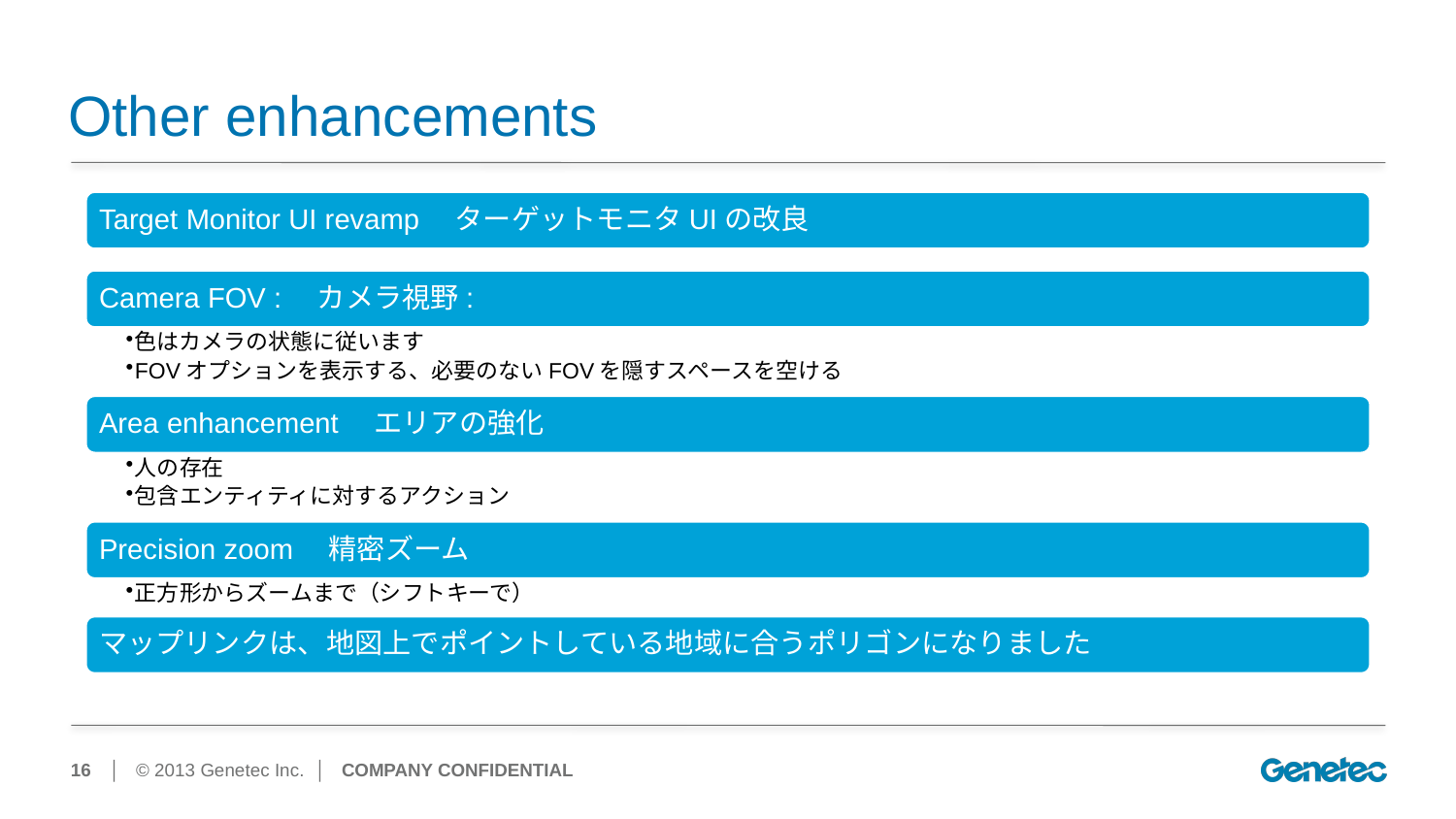

# Other enhancements
Target Monitor UI revamp　ターゲットモニタUIの改良
Camera FOV :　カメラ視野:
色はカメラの状態に従います
FOVオプションを表示する、必要のないFOVを隠すスペースを空ける
Area enhancement　エリアの強化
人の存在
包含エンティティに対するアクション
Precision zoom　精密ズーム
正方形からズームまで（シフトキーで）
マップリンクは、地図上でポイントしている地域に合うポリゴンになりました
16
│   COMPANY CONFIDENTIAL